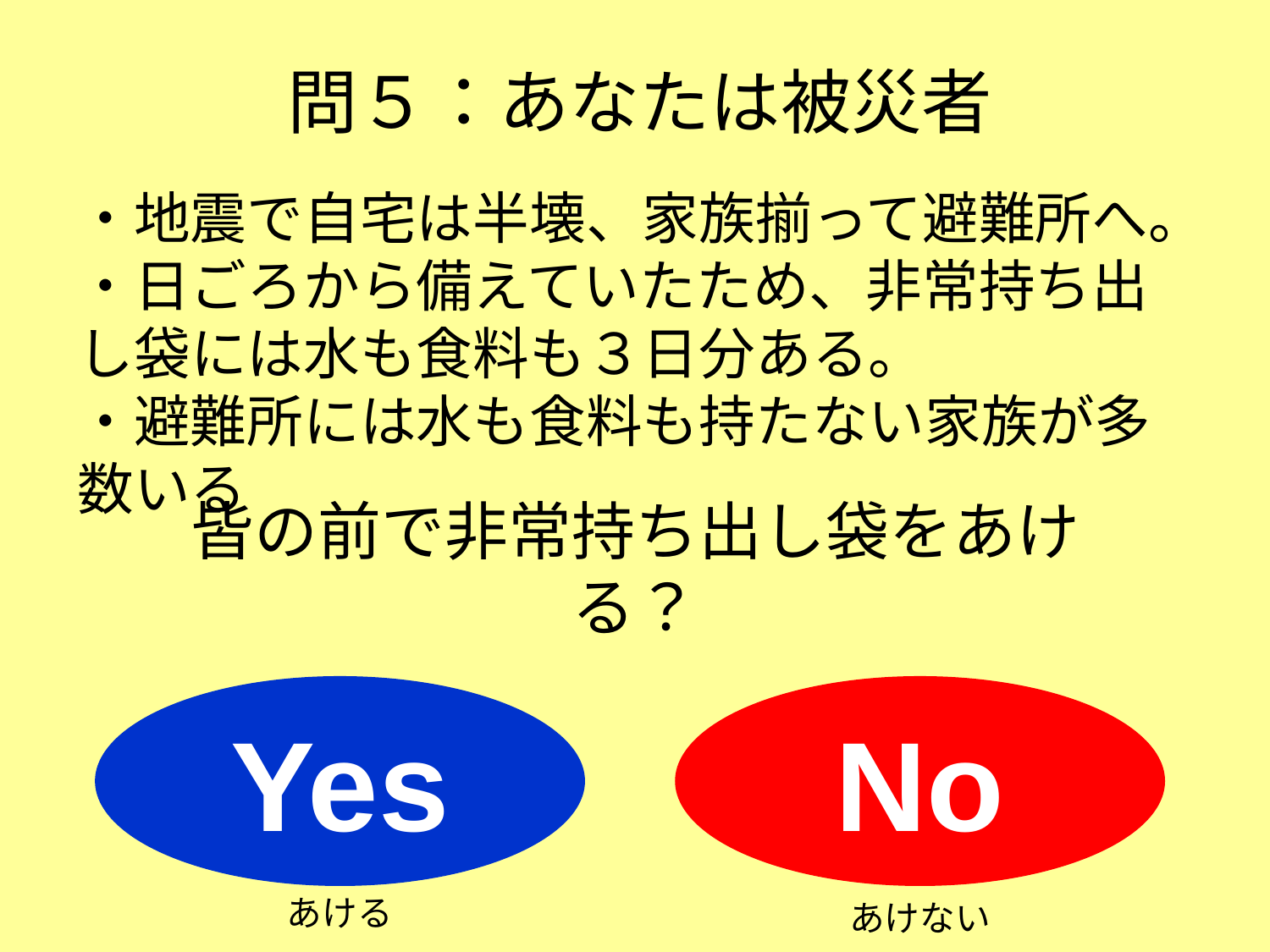

問５：あなたは被災者
・地震で自宅は半壊、家族揃って避難所へ。
・日ごろから備えていたため、非常持ち出し袋には水も食料も３日分ある。
・避難所には水も食料も持たない家族が多数いる
皆の前で非常持ち出し袋をあける？
Yes
No
あける
あけない